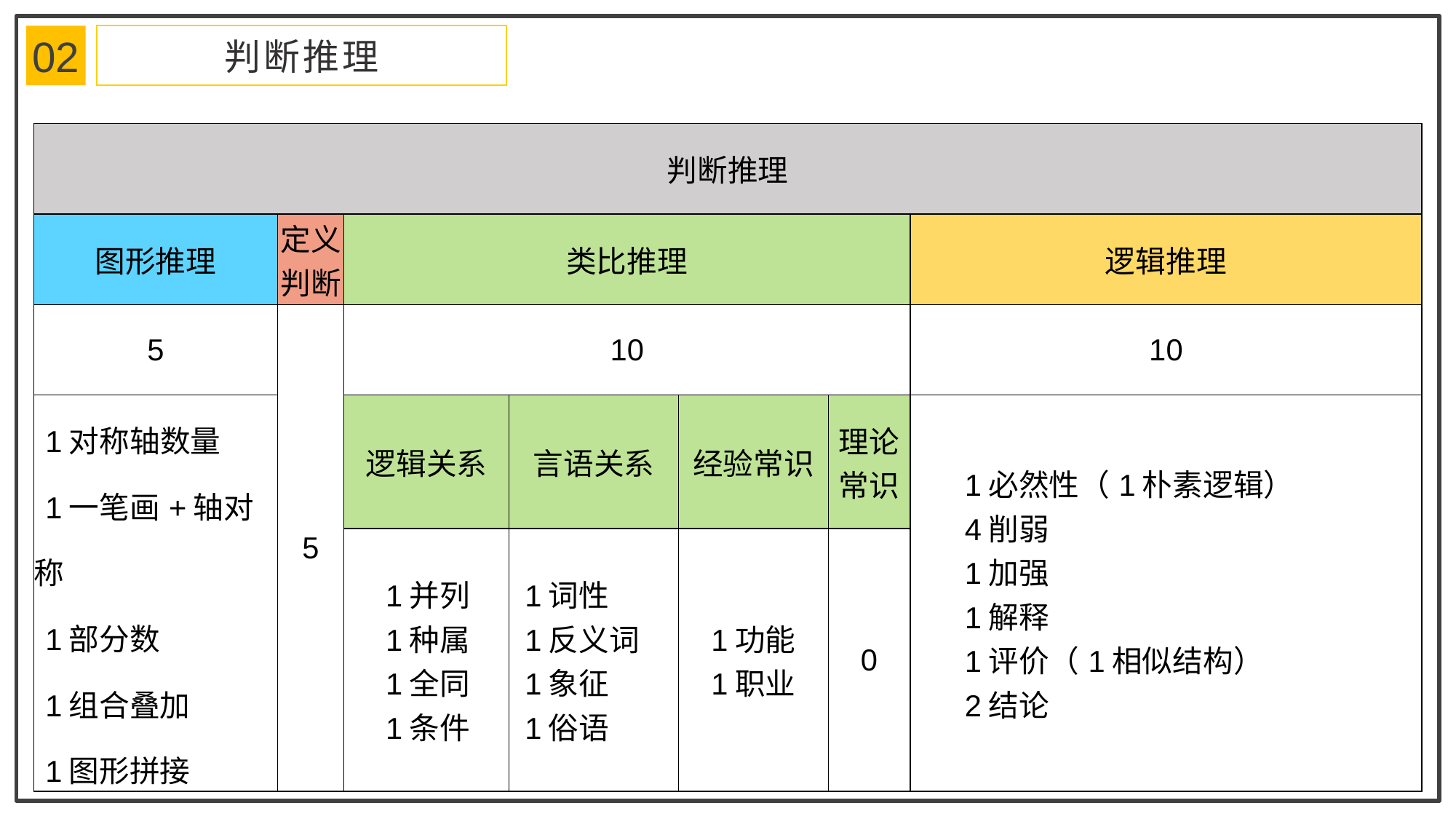

02
判断推理
| 判断推理 |  |  |  |  |  |  |
| --- | --- | --- | --- | --- | --- | --- |
| 图形推理 | 定义判断 | 类比推理 |  |  |  | 逻辑推理 |
| 5 | 5 | 10 |  |  |  | 10 |
| 1对称轴数量 1一笔画+轴对称 1部分数 1组合叠加 1图形拼接 |  | 逻辑关系 | 言语关系 | 经验常识 | 理论常识 | 1必然性（1朴素逻辑） 4削弱 1加强 1解释 1评价（1相似结构） 2结论 |
|  |  | 1并列 1种属 1全同 1条件 | 1词性 1反义词 1象征 1俗语 | 1功能 1职业 | 0 |  |